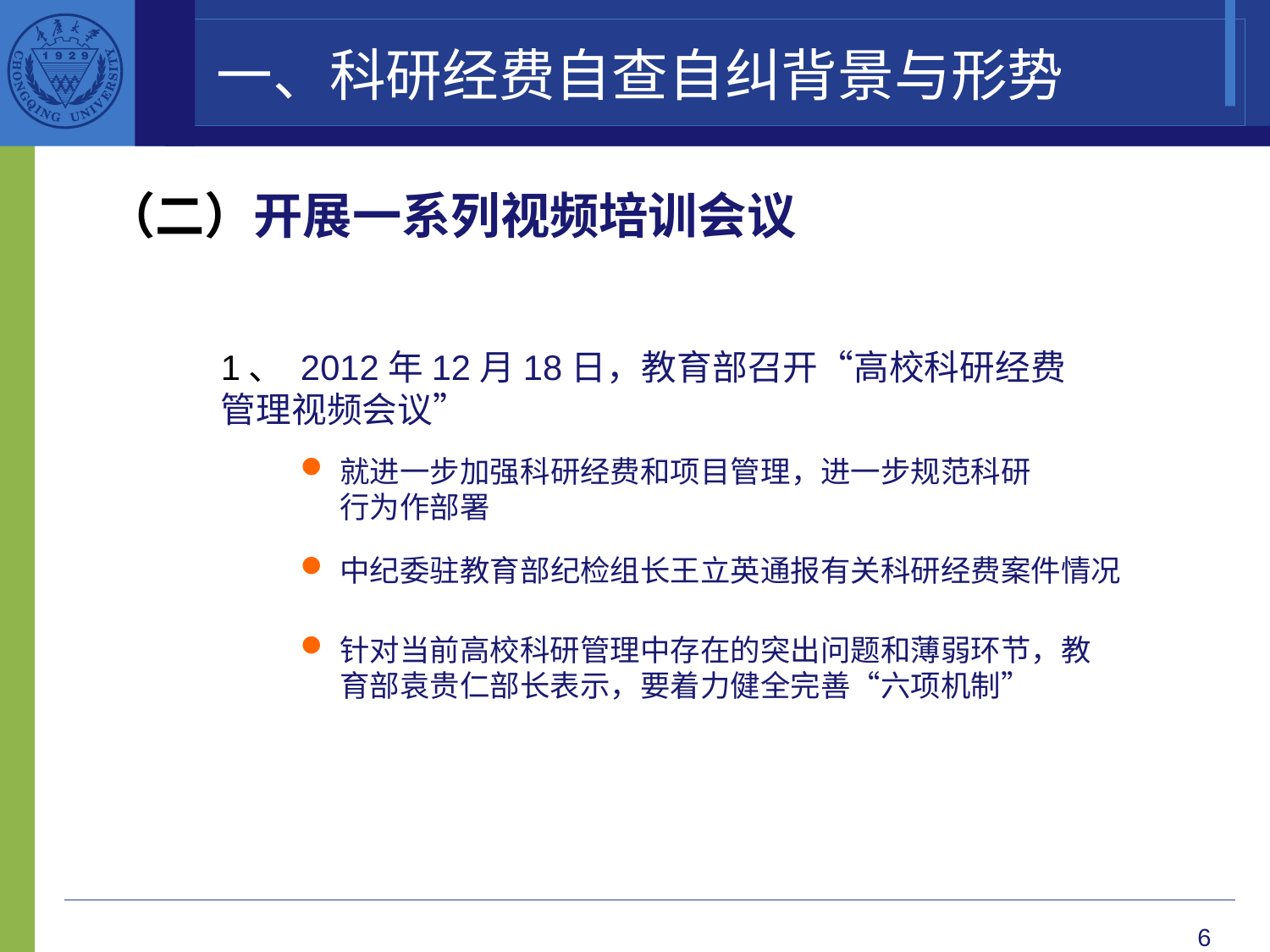

一、科研经费自查自纠背景与形势
（二）开展一系列视频培训会议
1、 2012年12月18日，教育部召开“高校科研经费管理视频会议”
就进一步加强科研经费和项目管理，进一步规范科研行为作部署
中纪委驻教育部纪检组长王立英通报有关科研经费案件情况
针对当前高校科研管理中存在的突出问题和薄弱环节，教育部袁贵仁部长表示，要着力健全完善“六项机制”
6